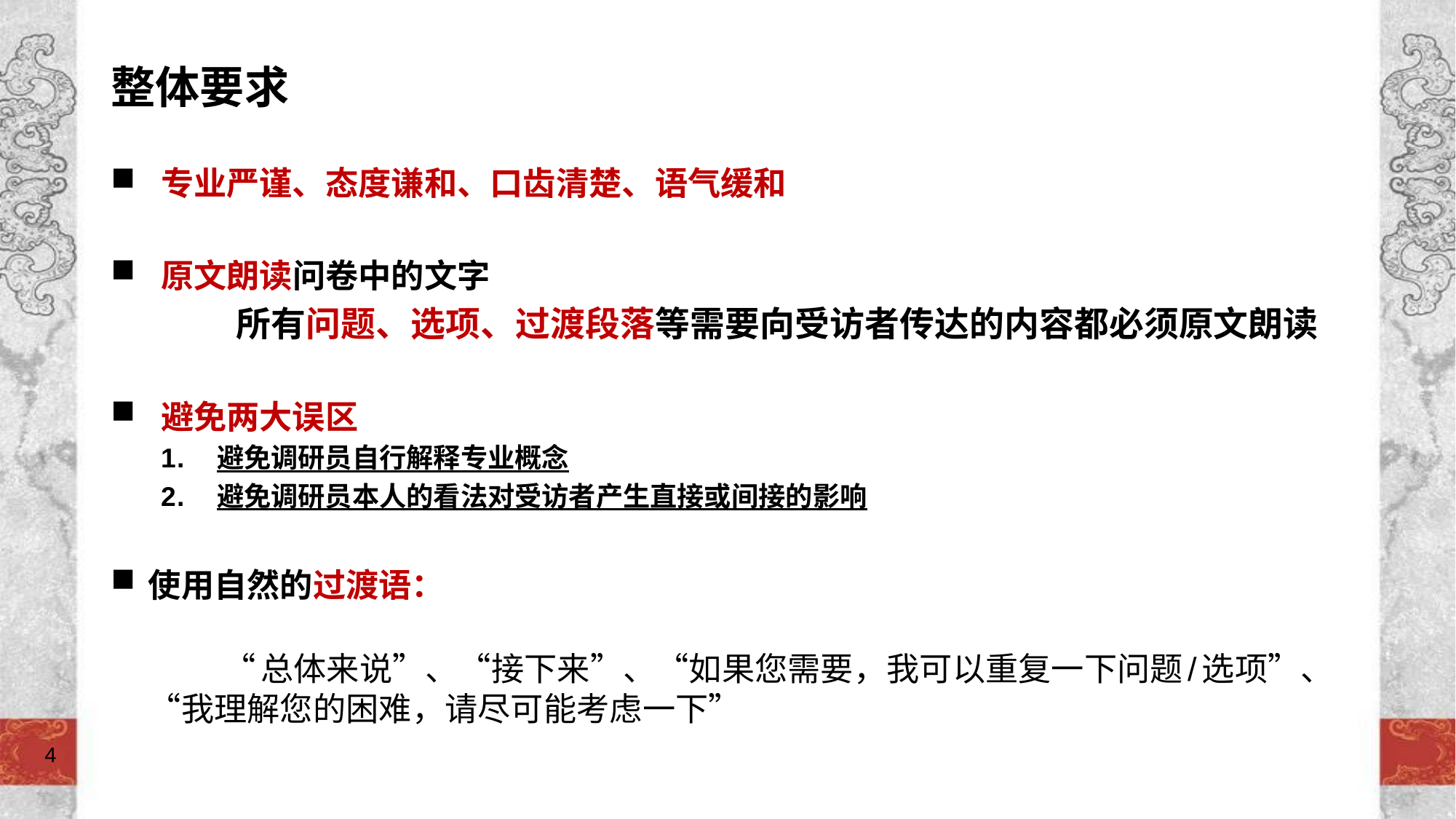

整体要求

 专业严谨、态度谦和、口齿清楚、语气缓和

 原文朗读问卷中的文字
所有问题、选项、过渡段落等需要向受访者传达的内容都必须原文朗读

 避免两大误区
避免调研员自行解释专业概念
避免调研员本人的看法对受访者产生直接或间接的影响

使用自然的过渡语：

“总体来说”、“接下来”、“如果您需要，我可以重复一下问题/选项”、“我理解您的困难，请尽可能考虑一下”